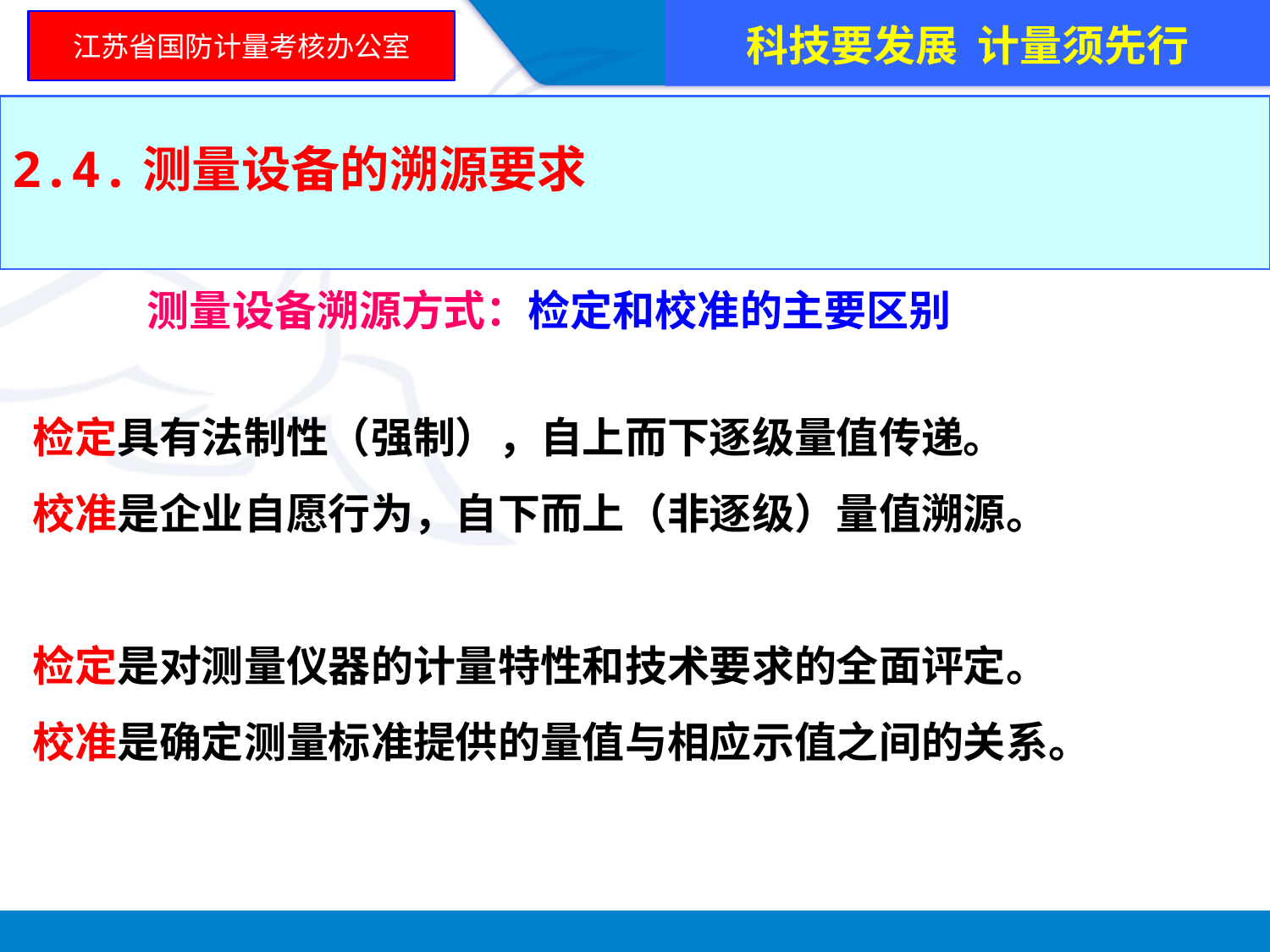

科技要发展  计量须先行
江苏省国防计量考核办公室
2.4.测量设备的溯源要求

           测量设备溯源方式：检定和校准的主要区别

检定具有法制性（强制），自上而下逐级量值传递。
校准是企业自愿行为，自下而上（非逐级）量值溯源。

检定是对测量仪器的计量特性和技术要求的全面评定。
校准是确定测量标准提供的量值与相应示值之间的关系。